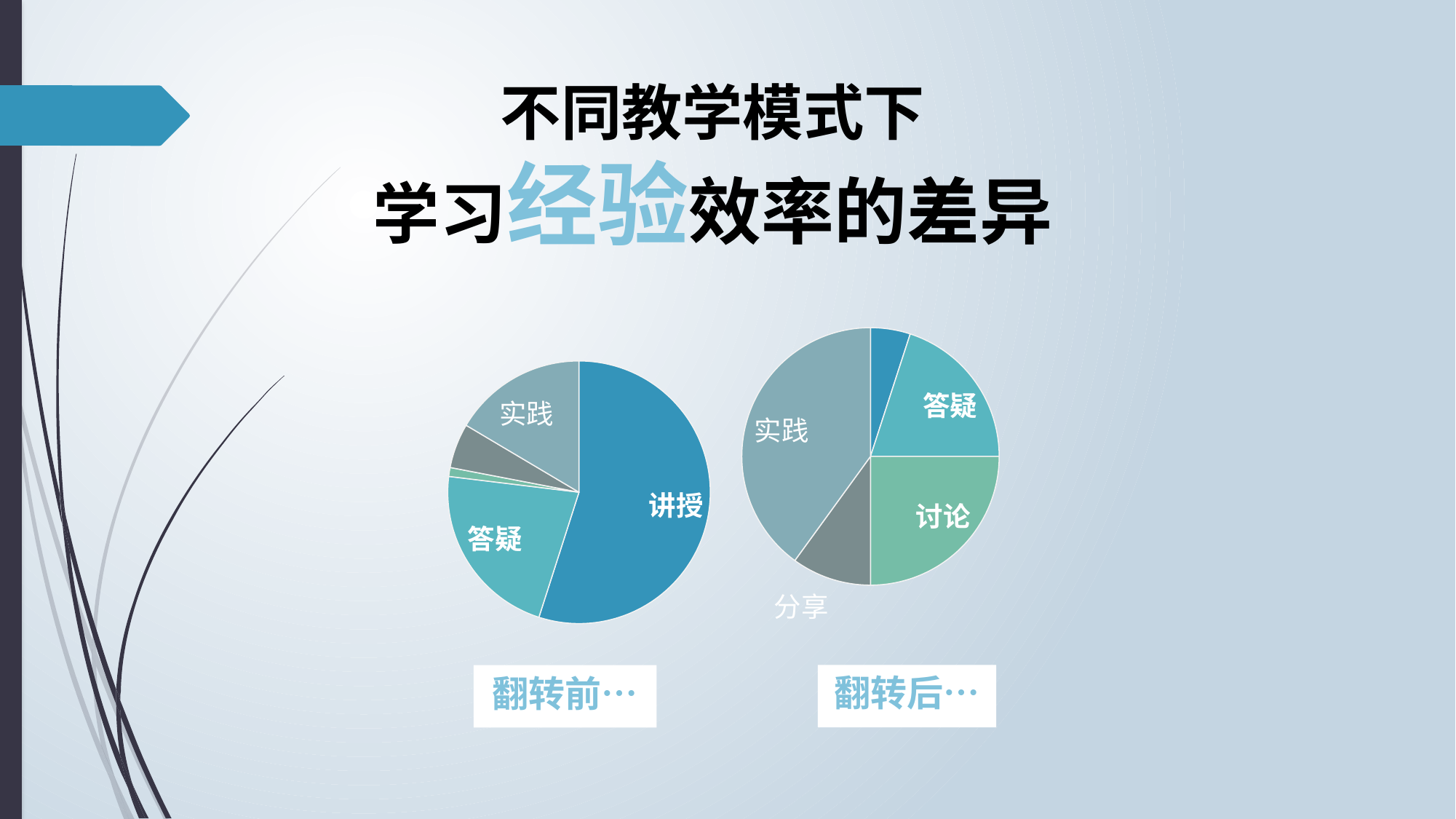

不同教学模式下
学习经验效率的差异

### Chart

| Category | 列1 |
|---|---|
| 讲授 | 50.0 |
| 答疑 | 20.0 |
| 讨论 | 1.0 |
| 交流分享 | 5.0 |
| 动手实践 | 15.0 |

### Chart

| Category | 列1 |
|---|---|
| 讲授 | 5.0 |
| 答疑 | 20.0 |
| 讨论 | 25.0 |
| 交流分享 | 10.0 |
| 动手实践 | 40.0 |
翻转后…
翻转前…